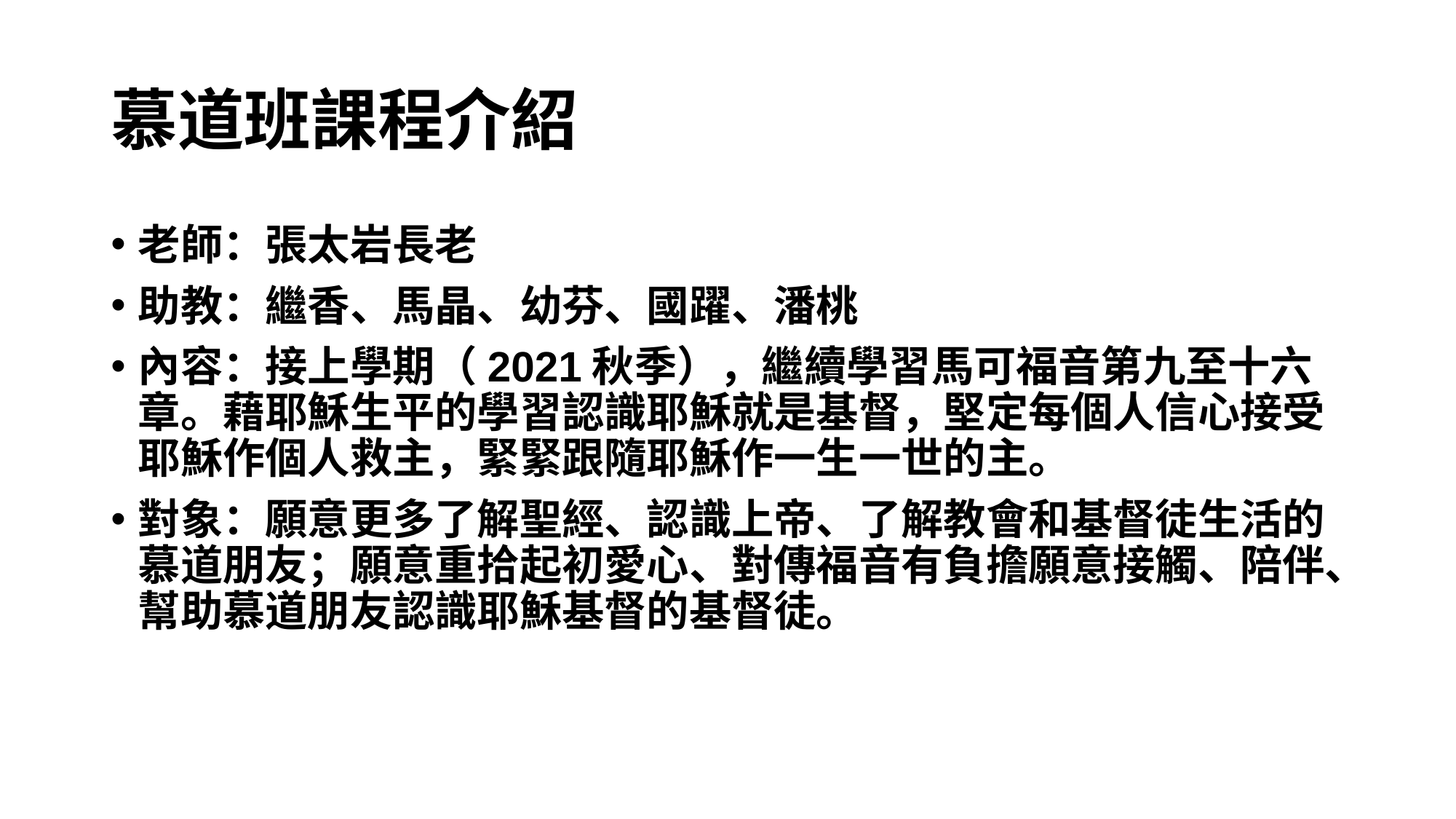

# 慕道班課程介紹
老師：張太岩長老
助教：繼香、馬晶、幼芬、國躍、潘桃
內容：接上學期（2021秋季），繼續學習馬可福音第九至十六章。藉耶穌生平的學習認識耶穌就是基督，堅定每個人信心接受耶穌作個人救主，緊緊跟隨耶穌作一生一世的主。
對象：願意更多了解聖經、認識上帝、了解教會和基督徒生活的慕道朋友；願意重拾起初愛心、對傳福音有負擔願意接觸、陪伴、幫助慕道朋友認識耶穌基督的基督徒。